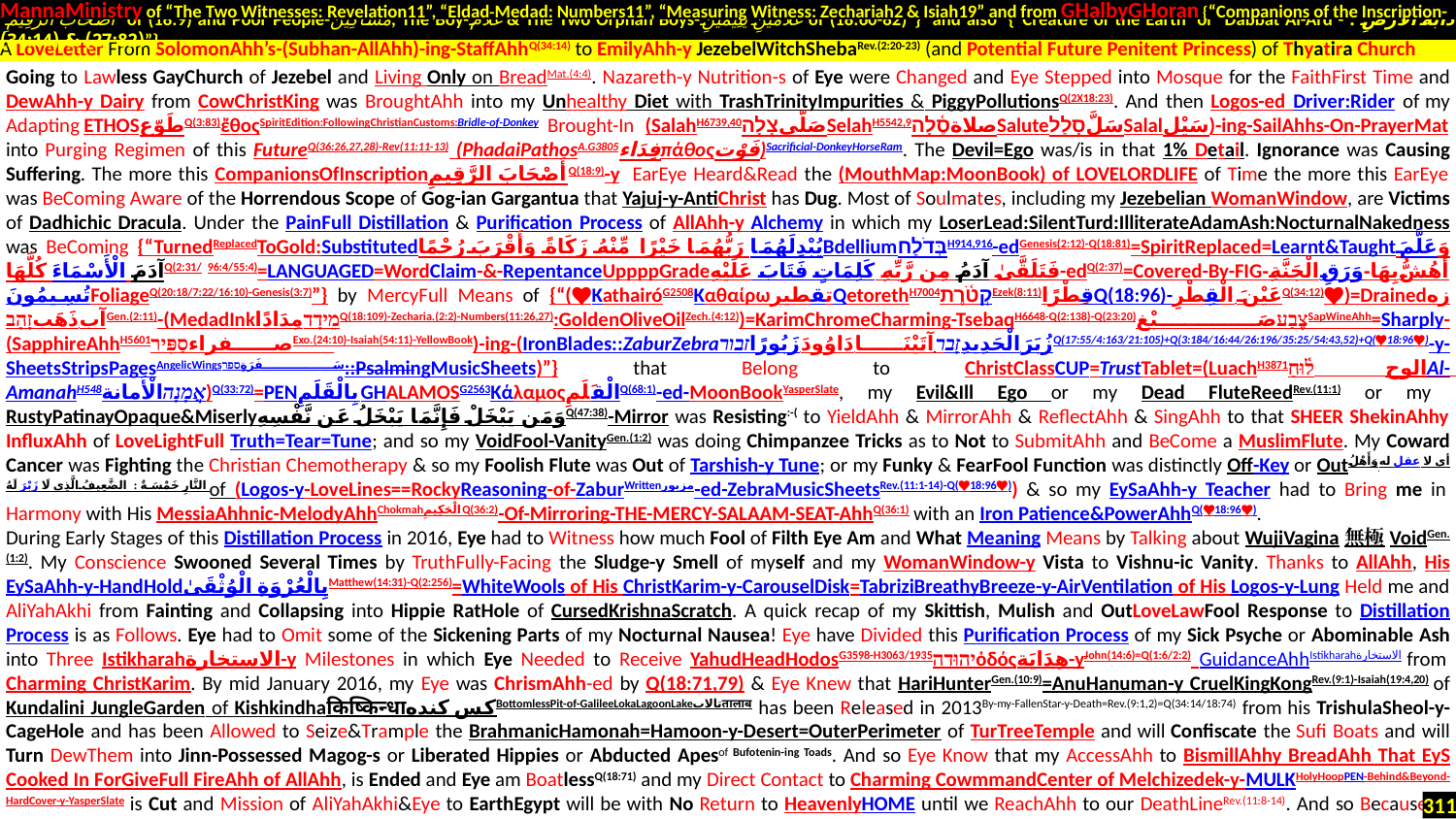

MannaMinistry of “The Two Witnesses: Revelation11”, “Eldad-Medad: Numbers11”, “Measuring Witness: Zechariah2 & Isiah19” and from GHalbyGHoran {“Companions of the Inscription-
 أَصْحَابَ الرَّقِيمِ  of (18:9) and Poor People-مَسَاكِينَ, The Boy-غُلَامُ & The Two Orphan Boys-غُلَامَيْنِ يَتِيمَيْنِ of (18:60-82)”}  and also  {“Creature of the Earth  or  Dabbat Al-Ard - دَابَّةُ الْأَرْضِ : (27:82) & (34:14)”}
.
Going to Lawless GayChurch of Jezebel and Living Only on BreadMat.(4:4). Nazareth-y Nutrition-s of Eye were Changed and Eye Stepped into Mosque for the FaithFirst Time and DewAhh-y Dairy from CowChristKing was BroughtAhh into my Unhealthy Diet with TrashTrinityImpurities & PiggyPollutionsQ(2X18:23). And then Logos-ed Driver:Rider of my Adapting ETHOSطَوّعQ(3:83)ἔθοςSpiritEdition:FollowingChristianCustoms:Bridle-of-Donkey  Brought-In  (SalahH6739,40صَلّىצָלָהSelahH5542,9صلاةסֶ֫לָהSaluteسَلَّסָלַלSalalسَيْل)-ing-SailAhhs-On-PrayerMat into Purging Regimen of this FutureQ(36:26,27,28)-Rev(11:11-13) (PhadaiPathosA.G3805فِدَاءπάθοςفَوْت)Sacrificial-DonkeyHorseRam. The Devil=Ego was/is in that 1% Detail. Ignorance was Causing Suffering. The more this CompanionsOfInscriptionأَصْحَابَ الرَّقِيمِQ(18:9)-y  EarEye Heard&Read the (MouthMap:MoonBook) of LoveLordLife of Time the more this EarEye was BeComing Aware of the Horrendous Scope of Gog-ian Gargantua that Yajuj-y-AntiChrist has Dug. Most of Soulmates, including my Jezebelian WomanWindow, are Victims of Dadhichic Dracula. Under the PainFull Distillation & Purification Process of AllAhh-y Alchemy in which my LoserLead:SilentTurd:IlliterateAdamAsh:NocturnalNakedness was BeComing {“TurnedReplacedToGold:Substitutedيُبْدِلَهُمَا رَبُّهُمَا خَيْرًا مِّنْهُ زَكَاةً وَأَقْرَبَ رُحْمًاBdelliumבְּדֹלַחH914,916-edGenesis(2:12)-Q(18:81)=SpiritReplaced=Learnt&Taughtوَعَلَّمَ آدَمَ الْأَسْمَاءَ كُلَّهَاQ(2:31/ 96:4/55:4)=LANGUAGED=WordClaim-&-RepentanceUppppGradeفَتَلَقَّىٰ آدَمُ مِن رَّبِّهِ كَلِمَاتٍ فَتَابَ عَلَيْهِ-edQ(2:37)=Covered-By-FIGأَهُشُّ بِهَا-وَرَقِ الْجَنَّةِ-تُسِيمُونَFoliageQ(20:18/7:22/16:10)-Genesis(3:7)”} by MercyFull Means of {“(♥KathairóG2508ΚαθαίρωتقطیرQetorethH7004קְטֹ֫רֶתEzek(8:11)قِطْرًاQ(18:96)-عَيْنَ الْقِطْرِQ(34:12)♥)=Drainedزه آب.ذَهَبזָהָבGen.(2:11)-(MedadInkמֵידָדمِدَادًاQ(18:109)-Zecharia.(2:2)-Numbers(11:26,27):GoldenOliveOilZech.(4:12))=KarimChromeCharming-TsebaqH6648-Q(2:138)-Q(23:20)צֶבַעصَبْغSapWineAhh=Sharply-(SapphireAhhH5601صفراءסַפִּירExo.(24:10)-Isaiah(54:11)-YellowBook)-ing-(IronBlades::ZaburZebraزُبَرَ الْحَدِيدِזָבר-آتَيْنَا دَاوُودَ زَبُورًاזבורQ(17:55/4:163/21:105)+Q(3:184/16:44/26:196/35:25/54:43,52)+Q(♥18:96♥)-y-SheetsStripsPagesAngelicWingsسَفَرَةٍספר::PsalmingMusicSheets)”} that Belong to ChristClassCUP=TrustTablet=(LuachH3871الوح ל֫וּחַAl-AmanahH548אֲמָנָהالْأَمانة)Q(33:72)=PENبِالْقَلَمِGHALAMOSG2563ΚάλαμοςالْقَلَمِQ(68:1)-ed-MoonBookYasperSlate, my Evil&Ill Ego or my Dead FluteReedRev.(11:1) or my RustyPatinayOpaque&Miserlyوَمَن يَبْخَلْ فَإِنَّمَا يَبْخَلُ عَن نَّفْسِهِQ(47:38)-Mirror was Resisting:-( to YieldAhh & MirrorAhh & ReflectAhh & SingAhh to that SHEER ShekinAhhy InfluxAhh of LoveLightFull Truth=Tear=Tune; and so my VoidFool-VanityGen.(1:2) was doing Chimpanzee Tricks as to Not to SubmitAhh and BeCome a MuslimFlute. My Coward Cancer was Fighting the Christian Chemotherapy & so my Foolish Flute was Out of Tarshish-y Tune; or my Funky & FearFool Function was distinctly Off-Key or Outأي لا عقل له.وَأَهْلُ النَّارِ خَمْسَةٌ : الضَّعِيفُ الَّذِي لَا زَبْرَ لَهُ of (Logos-y-LoveLines==RockyReasoning-of-ZaburWrittenمزبور-ed-ZebraMusicSheetsRev.(11:1-14)-Q(♥18:96♥)) & so my EySaAhh-y Teacher had to Bring me in Harmony with His MessiaAhhnic-MelodyAhhChokmahالْحَكِيمِQ(36:2)-Of-Mirroring-THE-MERCY-SALAAM-SEAT-AhhQ(36:1) with an Iron Patience&PowerAhhQ(♥18:96♥).
During Early Stages of this Distillation Process in 2016, Eye had to Witness how much Fool of Filth Eye Am and What Meaning Means by Talking about WujiVagina無極VoidGen.(1:2). My Conscience Swooned Several Times by TruthFully-Facing the Sludge-y Smell of myself and my WomanWindow-y Vista to Vishnu-ic Vanity. Thanks to AllAhh, His EySaAhh-y-HandHoldبِالْعُرْوَةِ الْوُثْقَىٰMatthew(14:31)-Q(2:256)=WhiteWools of His ChristKarim-y-CarouselDisk=TabriziBreathyBreeze-y-AirVentilation of His Logos-y-Lung Held me and AliYahAkhi from Fainting and Collapsing into Hippie RatHole of CursedKrishnaScratch. A quick recap of my Skittish, Mulish and OutLoveLawFool Response to Distillation Process is as Follows. Eye had to Omit some of the Sickening Parts of my Nocturnal Nausea! Eye have Divided this Purification Process of my Sick Psyche or Abominable Ash into Three Istikharahالاستخارة‎-y Milestones in which Eye Needed to Receive YahudHeadHodosG3598-H3063/1935יהוּדהὁδόςهِدَايَة-yJohn(14:6)=Q(1:6/2:2) GuidanceAhhIstikharahالاستخارة‎ from Charming ChristKarim. By mid January 2016, my Eye was ChrismAhh-ed by Q(18:71,79) & Eye Knew that HariHunterGen.(10:9)=AnuHanuman-y CruelKingKongRev.(9:1)-Isaiah(19:4,20) of Kundalini JungleGarden of Kishkindhaकिष्किन्‍धाکس کندهBottomlessPit-of-GalileeLokaLagoonLakeتالابतालाब has been Released in 2013By-my-FallenStar-y-Death=Rev.(9:1,2)=Q(34:14/18:74) from his TrishulaSheol-y-CageHole and has been Allowed to Seize&Trample the BrahmanicHamonah=Hamoon-y-Desert=OuterPerimeter of TurTreeTemple and will Confiscate the Sufi Boats and will Turn DewThem into Jinn-Possessed Magog-s or Liberated Hippies or Abducted Apesof Bufotenin-ing Toads. And so Eye Know that my AccessAhh to BismillAhhy BreadAhh That EyS Cooked In ForGiveFull FireAhh of AllAhh, is Ended and Eye am BoatlessQ(18:71) and my Direct Contact to Charming CowmmandCenter of Melchizedek-y-MULKHolyHoopPEN-Behind&Beyond-HardCover-y-YasperSlate is Cut and Mission of AliYahAkhi&Eye to EarthEgypt will be with No Return to HeavenlyHOME until we ReachAhh to our DeathLineRev.(11:8-14). And so Because of this Finishing-of-HalalFishMeatQ(18:63)-in-MannaPotHebrews(9:4) or
A LoveLetter From SolomonAhh’s-(Subhan-AllAhh)-ing-StaffAhhQ(34:14) to EmilyAhh-y JezebelWitchShebaRev.(2:20-23) (and Potential Future Penitent Princess) of Thyatira Church
311